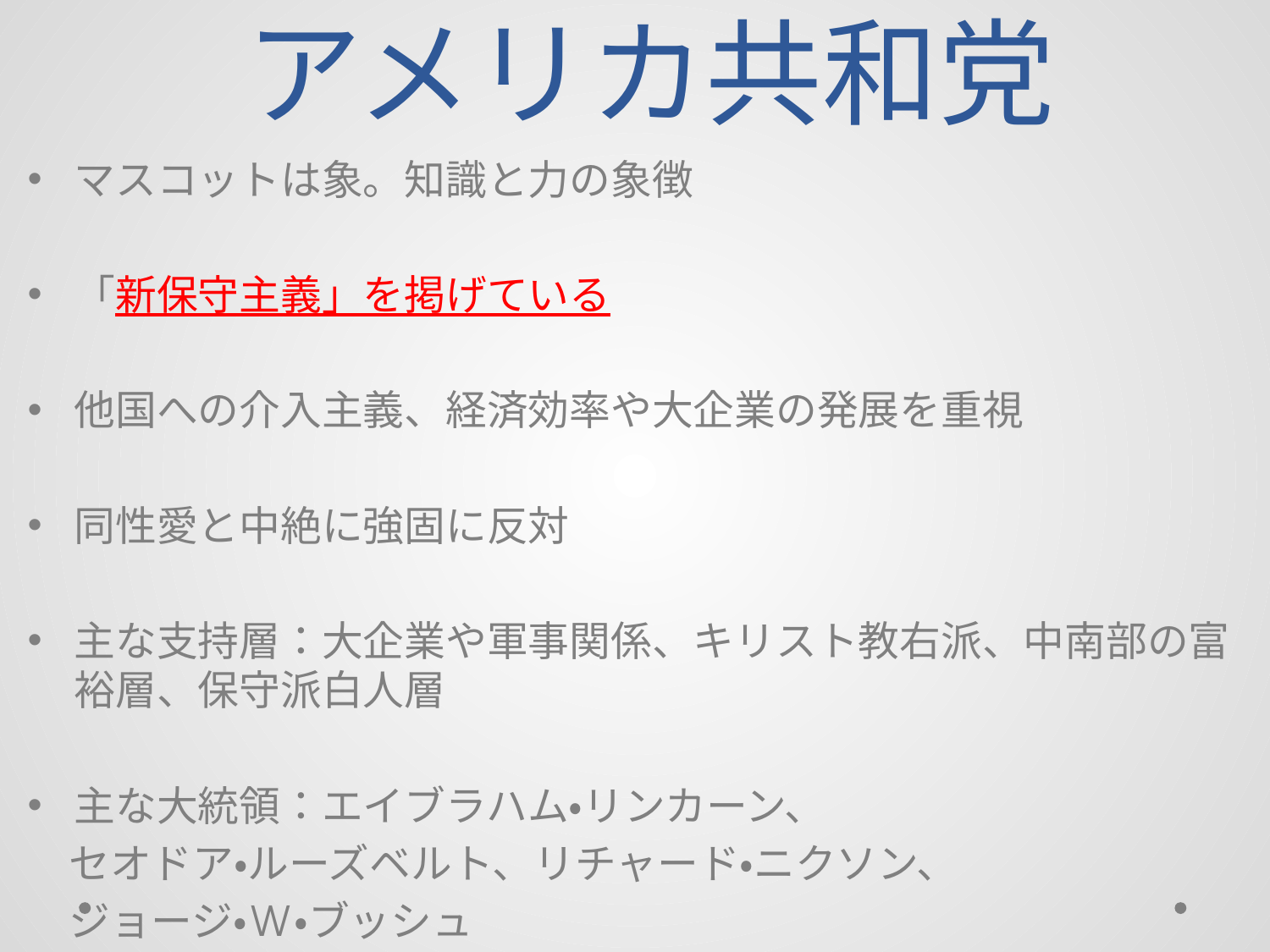

# アメリカ共和党

マスコットは象。知識と力の象徴

「新保守主義」を掲げている

他国への介入主義、経済効率や大企業の発展を重視

同性愛と中絶に強固に反対

主な支持層：大企業や軍事関係、キリスト教右派、中南部の富裕層、保守派白人層

主な大統領：エイブラハム・リンカーン、
　セオドア・ルーズベルト、リチャード・ニクソン、
　ジョージ・W・ブッシュ